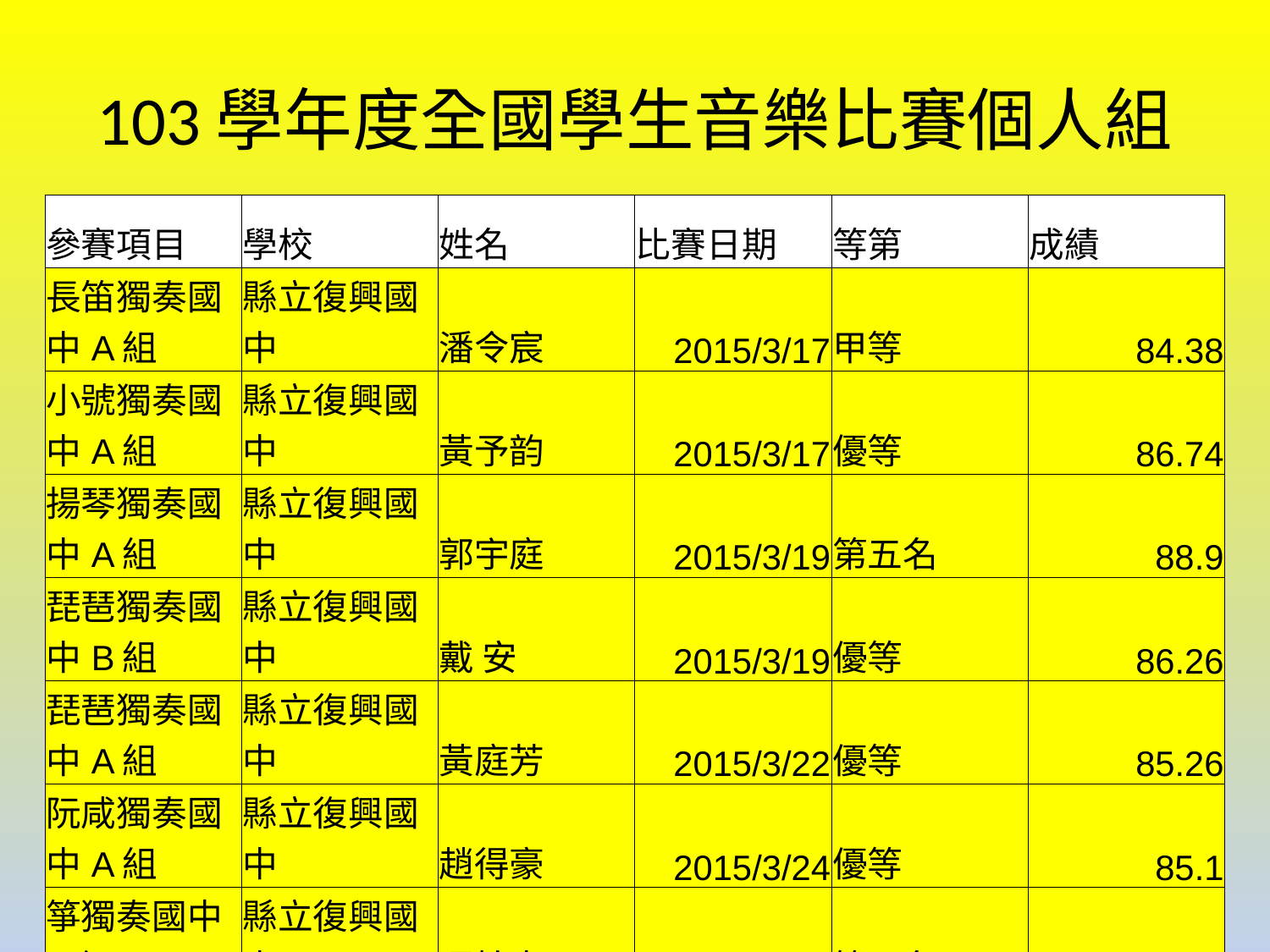

# 103學年度全國學生音樂比賽個人組
| 參賽項目 | 學校 | 姓名 | 比賽日期 | 等第 | 成績 |
| --- | --- | --- | --- | --- | --- |
| 長笛獨奏國中A組 | 縣立復興國中 | 潘令宸 | 2015/3/17 | 甲等 | 84.38 |
| 小號獨奏國中A組 | 縣立復興國中 | 黃予韵 | 2015/3/17 | 優等 | 86.74 |
| 揚琴獨奏國中A組 | 縣立復興國中 | 郭宇庭 | 2015/3/19 | 第五名 | 88.9 |
| 琵琶獨奏國中B組 | 縣立復興國中 | 戴 安 | 2015/3/19 | 優等 | 86.26 |
| 琵琶獨奏國中A組 | 縣立復興國中 | 黃庭芳 | 2015/3/22 | 優等 | 85.26 |
| 阮咸獨奏國中A組 | 縣立復興國中 | 趙得豪 | 2015/3/24 | 優等 | 85.1 |
| 箏獨奏國中A組 | 縣立復興國中 | 馮柏中 | 2015/3/25 | 第一名 | 90.5 |
| 柳葉琴獨奏國中A組 | 縣立復興國中 | 楊琇茹 | 2015/3/27 | 優等 | 86.92 |